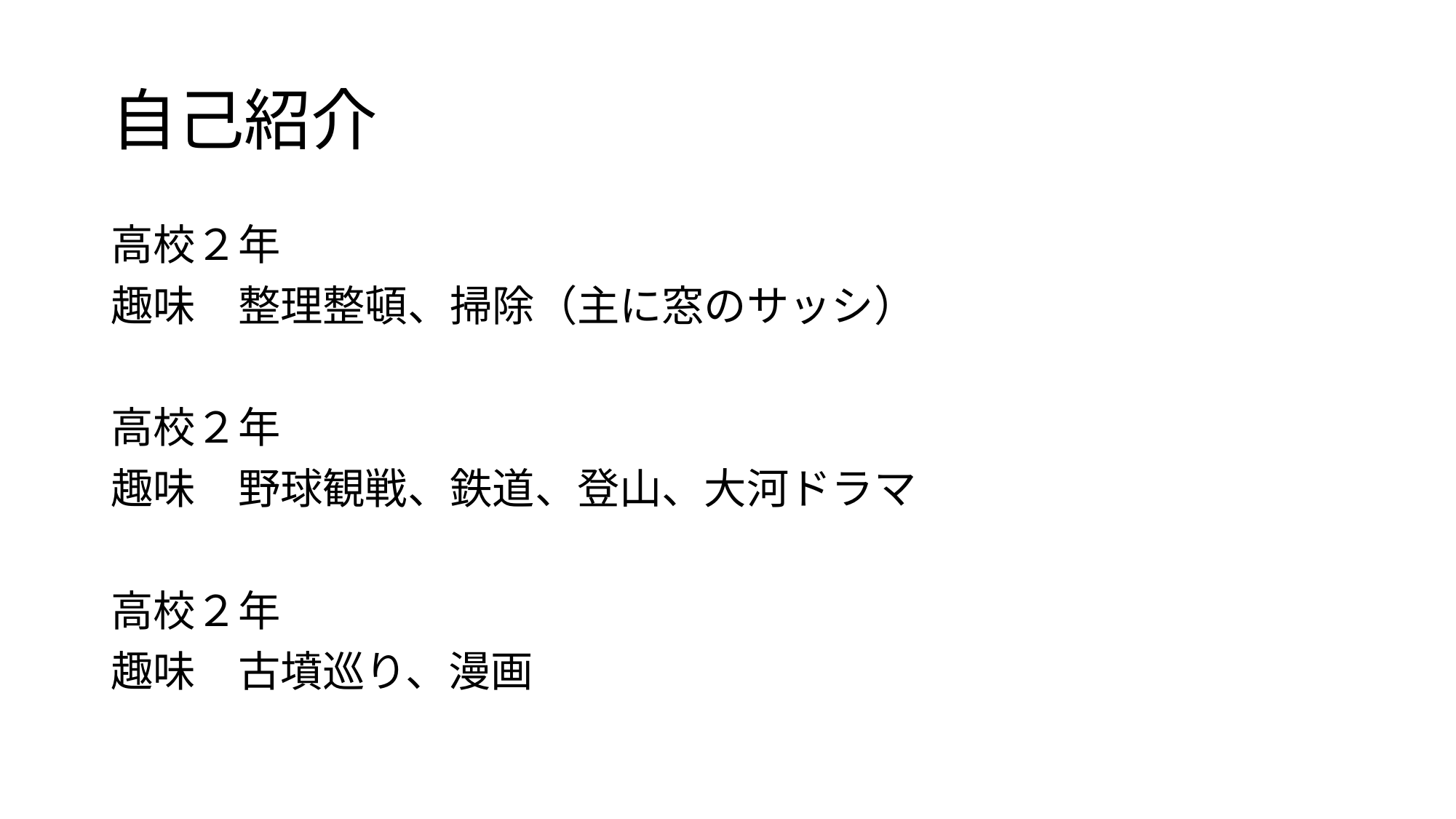

# 自己紹介
高校２年
趣味　整理整頓、掃除（主に窓のサッシ）

高校２年
趣味　野球観戦、鉄道、登山、大河ドラマ

高校２年
趣味　古墳巡り、漫画